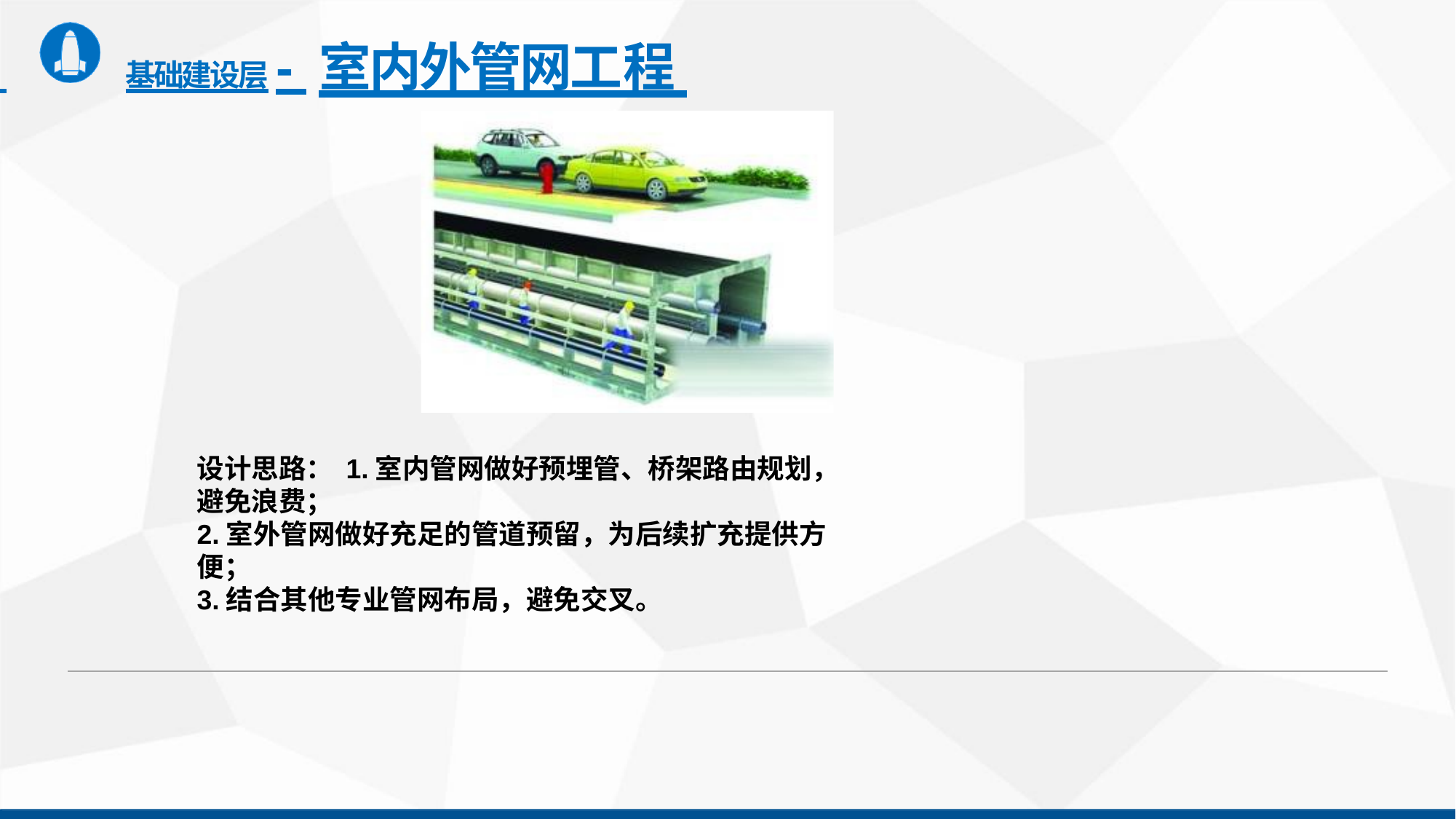

# 基础建设层- 室内外管网工程

设计思路： 1.室内管网做好预埋管、桥架路由规划，避免浪费；
2.室外管网做好充足的管道预留，为后续扩充提供方便；
3.结合其他专业管网布局，避免交叉。